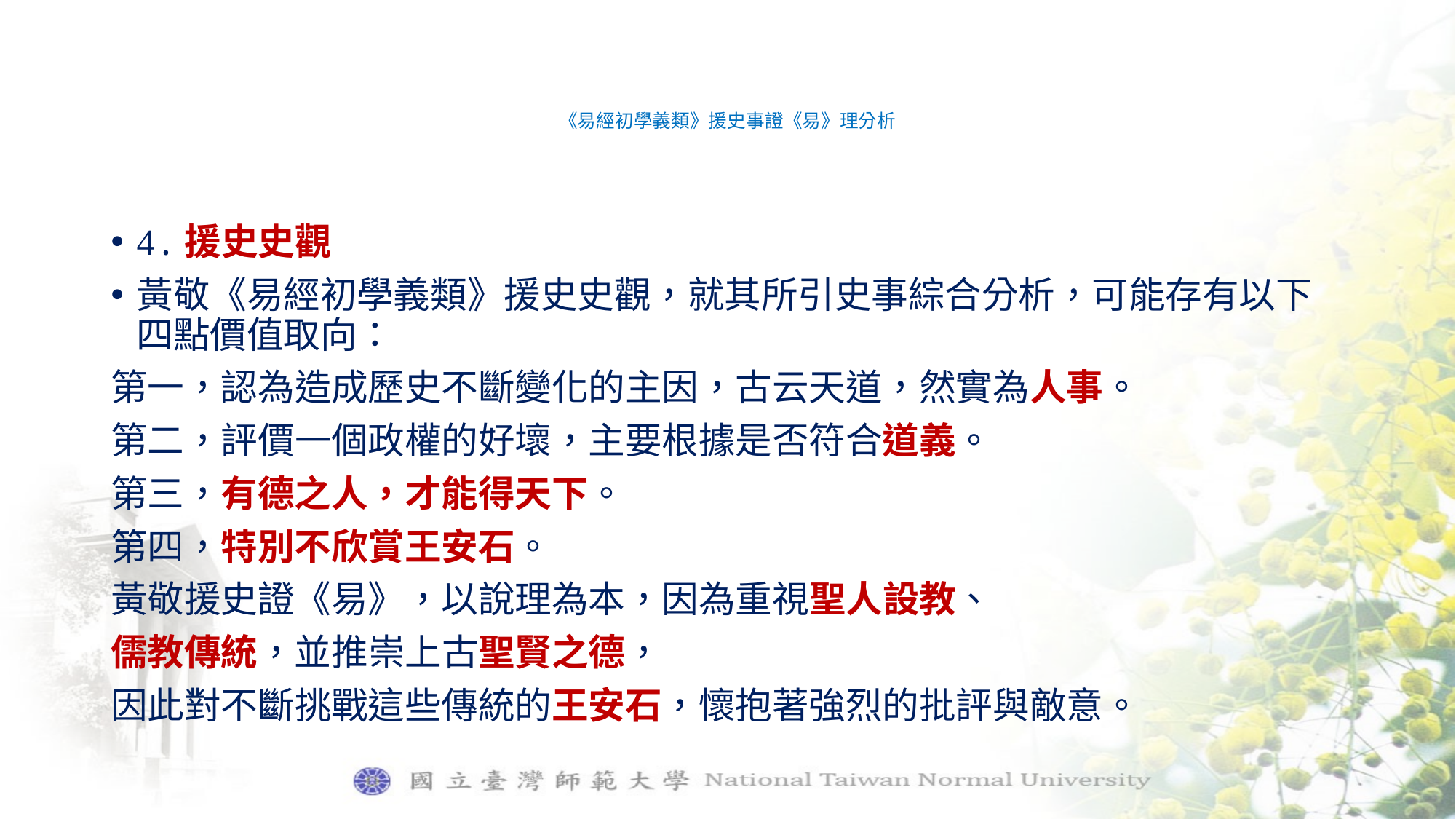

# 《易經初學義類》援史事證《易》理分析
4.援史史觀
黃敬《易經初學義類》援史史觀，就其所引史事綜合分析，可能存有以下四點價值取向：
第一，認為造成歷史不斷變化的主因，古云天道，然實為人事。
第二，評價一個政權的好壞，主要根據是否符合道義。
第三，有德之人，才能得天下。
第四，特別不欣賞王安石。
黃敬援史證《易》，以說理為本，因為重視聖人設教、
儒教傳統，並推崇上古聖賢之德，
因此對不斷挑戰這些傳統的王安石，懷抱著強烈的批評與敵意。